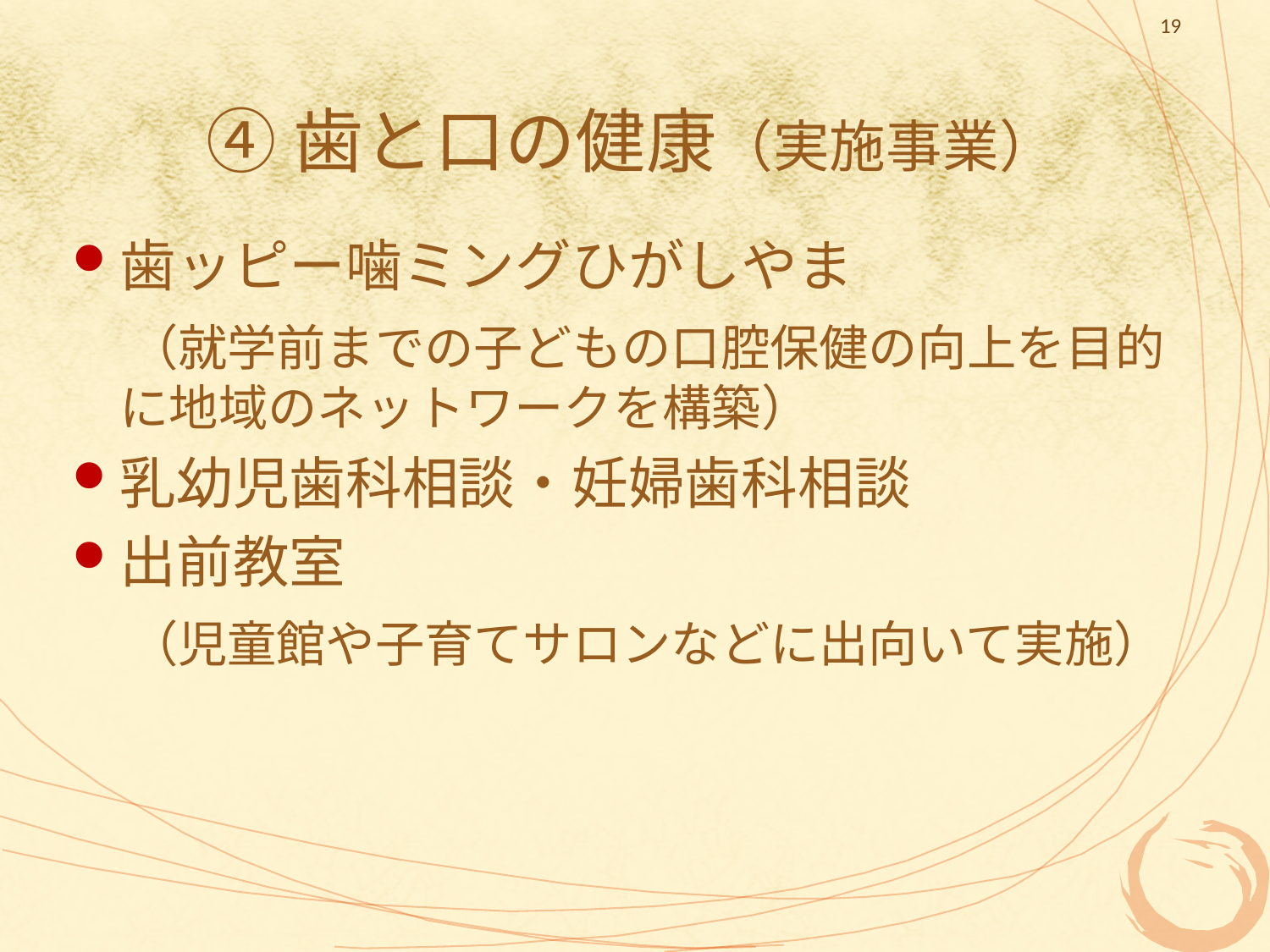

19
# ④歯と口の健康（実施事業）
歯ッピー噛ミングひがしやま
　（就学前までの子どもの口腔保健の向上を目的に地域のネットワークを構築）
乳幼児歯科相談・妊婦歯科相談
出前教室
　（児童館や子育てサロンなどに出向いて実施）